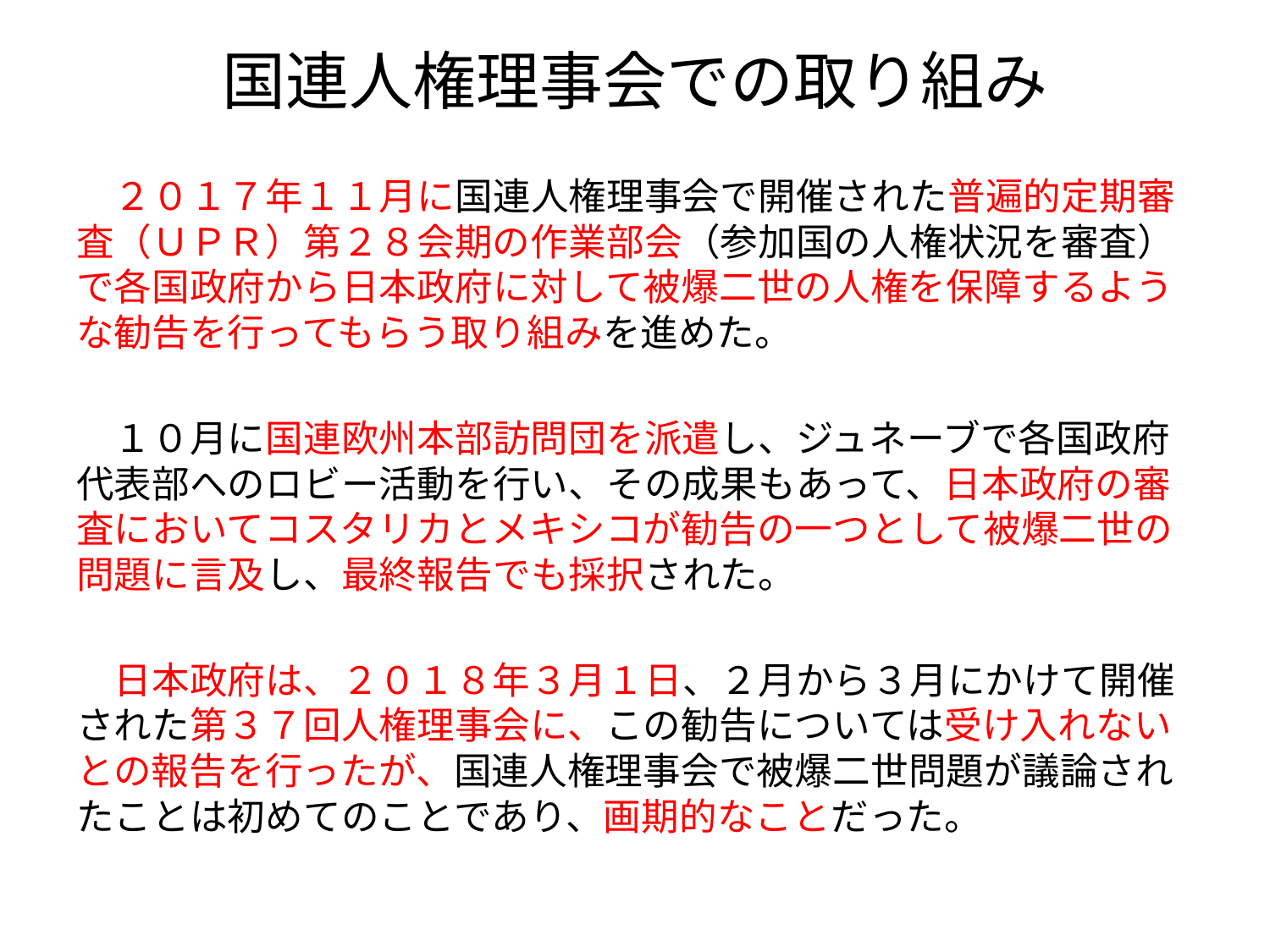

# 国連人権理事会での取り組み
　２０１７年１１月に国連人権理事会で開催された普遍的定期審査（ＵＰＲ）第２８会期の作業部会（参加国の人権状況を審査）で各国政府から日本政府に対して被爆二世の人権を保障するような勧告を行ってもらう取り組みを進めた。

　１０月に国連欧州本部訪問団を派遣し、ジュネーブで各国政府代表部へのロビー活動を行い、その成果もあって、日本政府の審査においてコスタリカとメキシコが勧告の一つとして被爆二世の問題に言及し、最終報告でも採択された。

　日本政府は、２０１８年３月１日、２月から３月にかけて開催された第３７回人権理事会に、この勧告については受け入れないとの報告を行ったが、国連人権理事会で被爆二世問題が議論されたことは初めてのことであり、画期的なことだった。